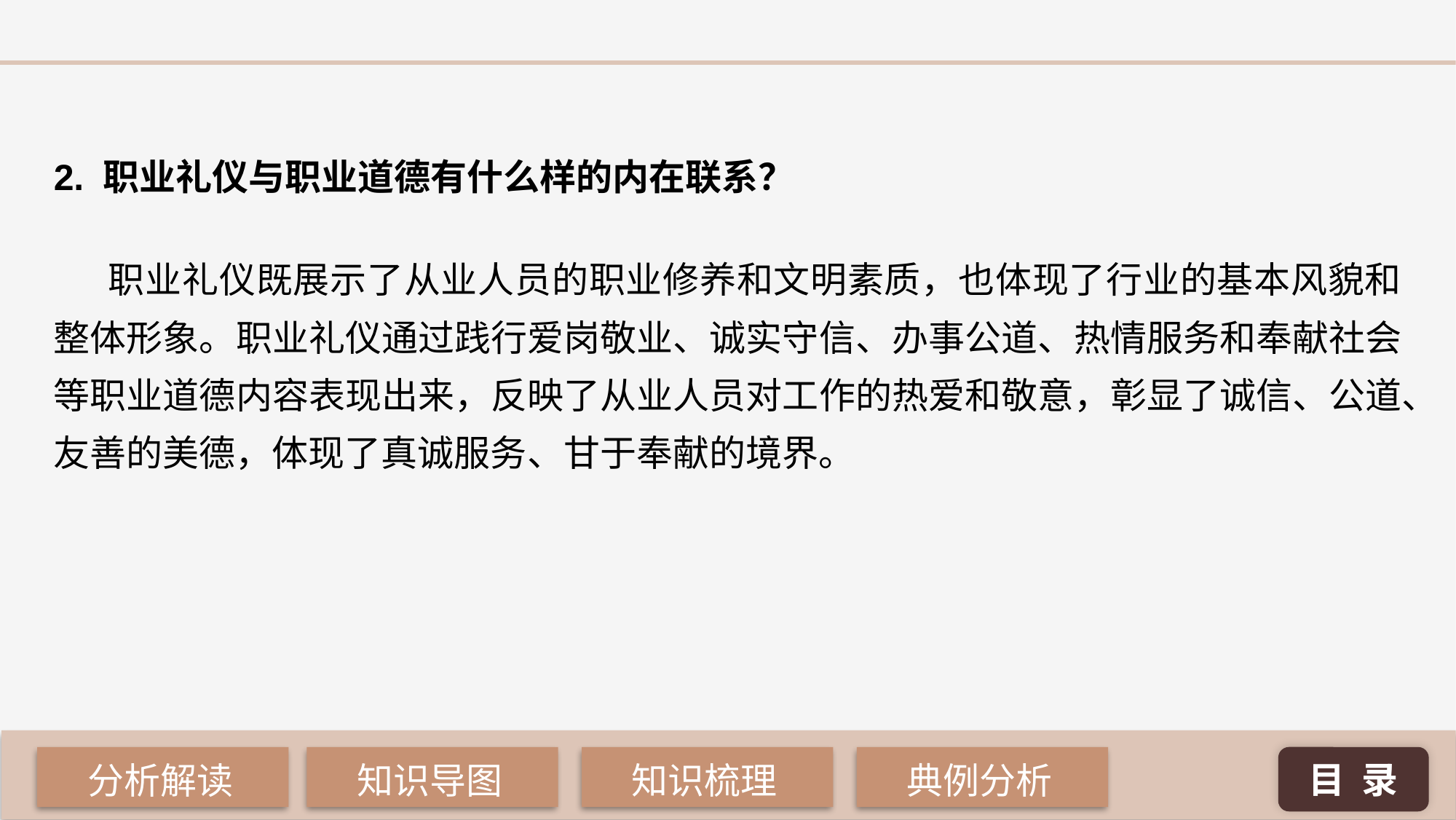

2. 职业礼仪与职业道德有什么样的内在联系？
职业礼仪既展示了从业人员的职业修养和文明素质，也体现了行业的基本风貌和整体形象。职业礼仪通过践行爱岗敬业、诚实守信、办事公道、热情服务和奉献社会等职业道德内容表现出来，反映了从业人员对工作的热爱和敬意，彰显了诚信、公道、友善的美德，体现了真诚服务、甘于奉献的境界。